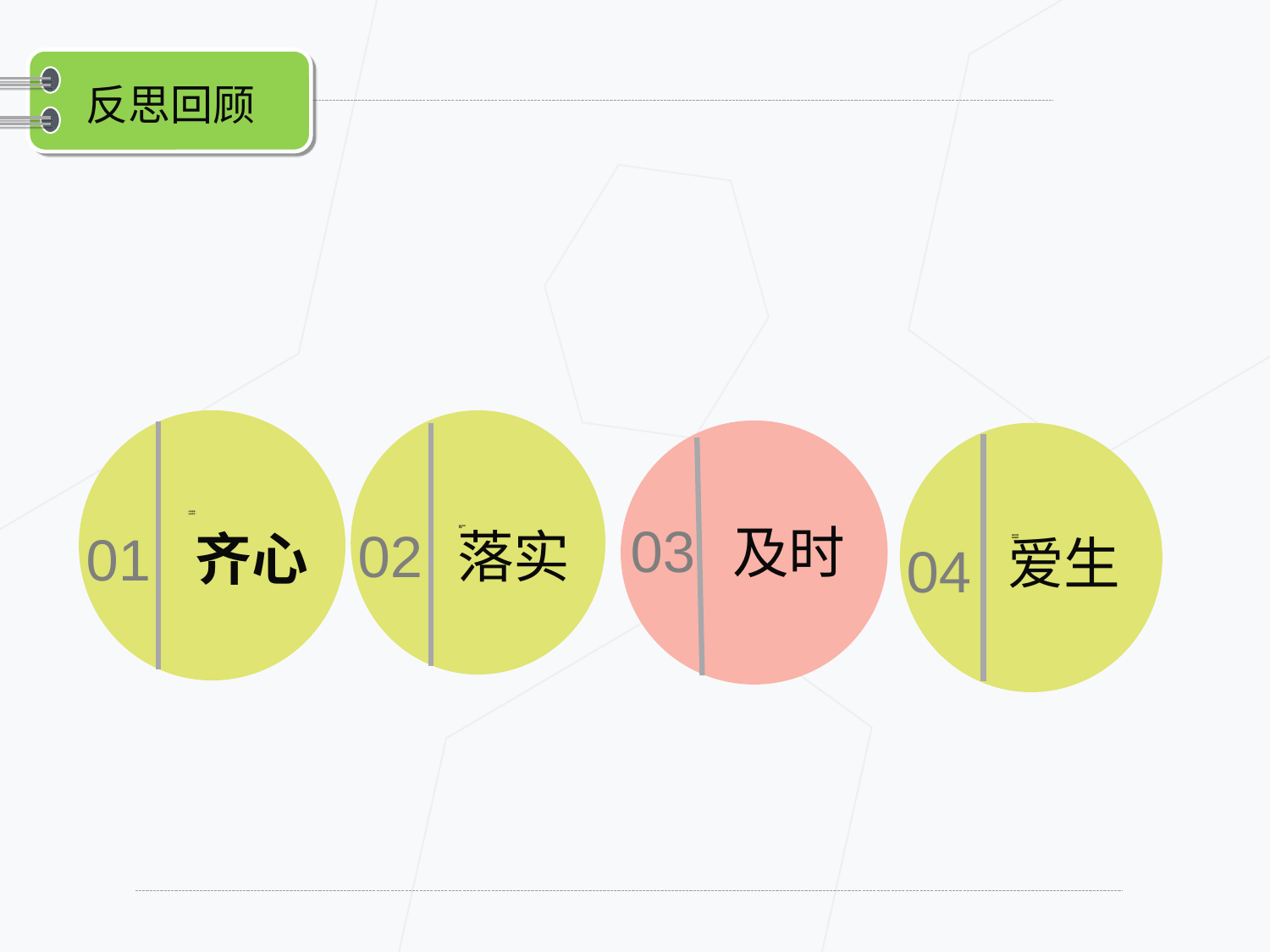

反思回顾

01
认识班级
认识同学

02
说出你的
梦想

03

04
新的环境
新的要求
及时

落实

齐心

爱生